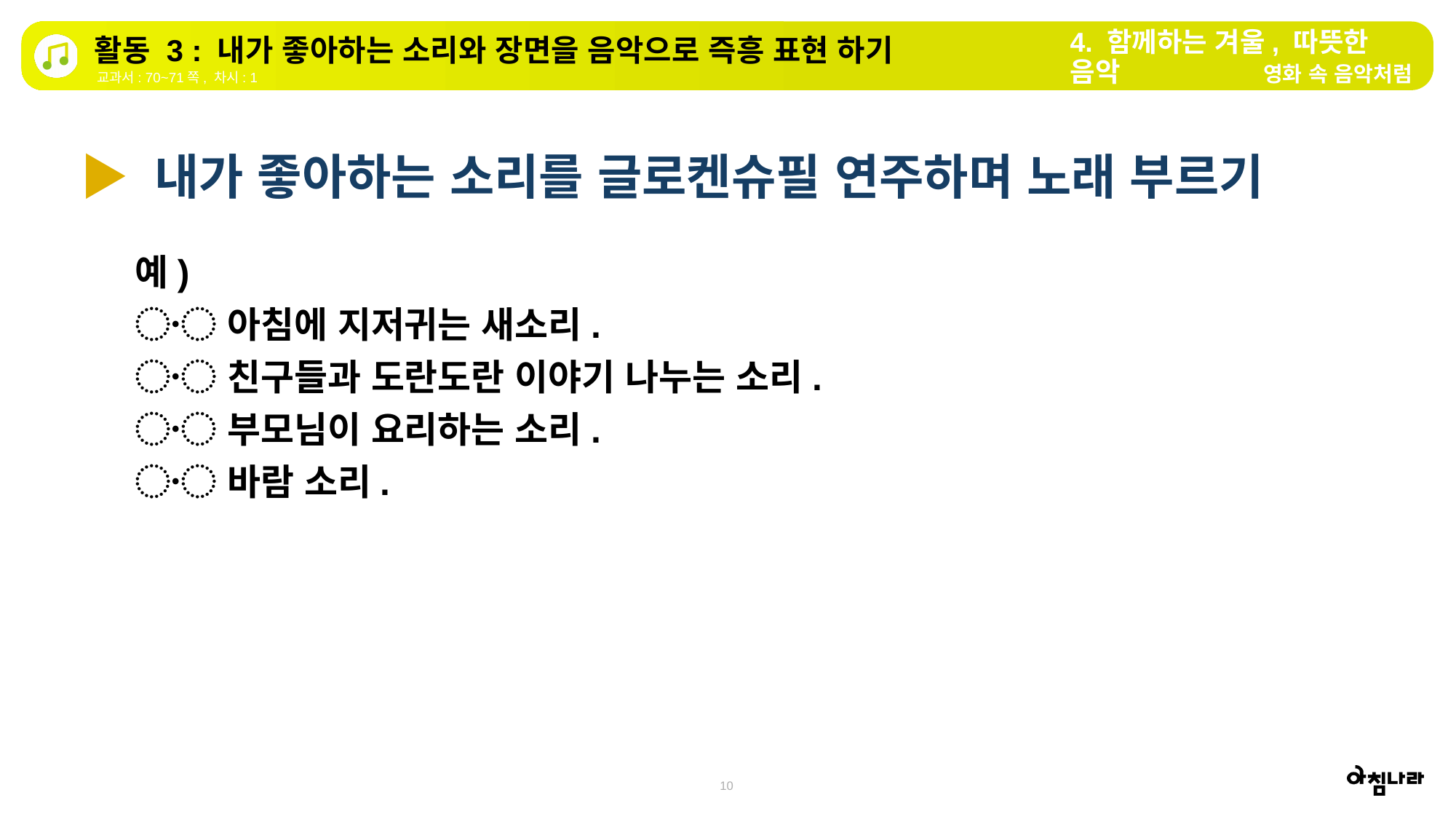

4. 함께하는 겨울, 따뜻한 음악
활동 3 : 내가 좋아하는 소리와 장면을 음악으로 즉흥 표현 하기
영화 속 음악처럼
교과서: 70~71쪽, 차시: 1
▶ 내가 좋아하는 소리를 글로켄슈필 연주하며 노래 부르기
예)
〮 아침에 지저귀는 새소리.
〮 친구들과 도란도란 이야기 나누는 소리.
〮 부모님이 요리하는 소리.
〮 바람 소리.
10